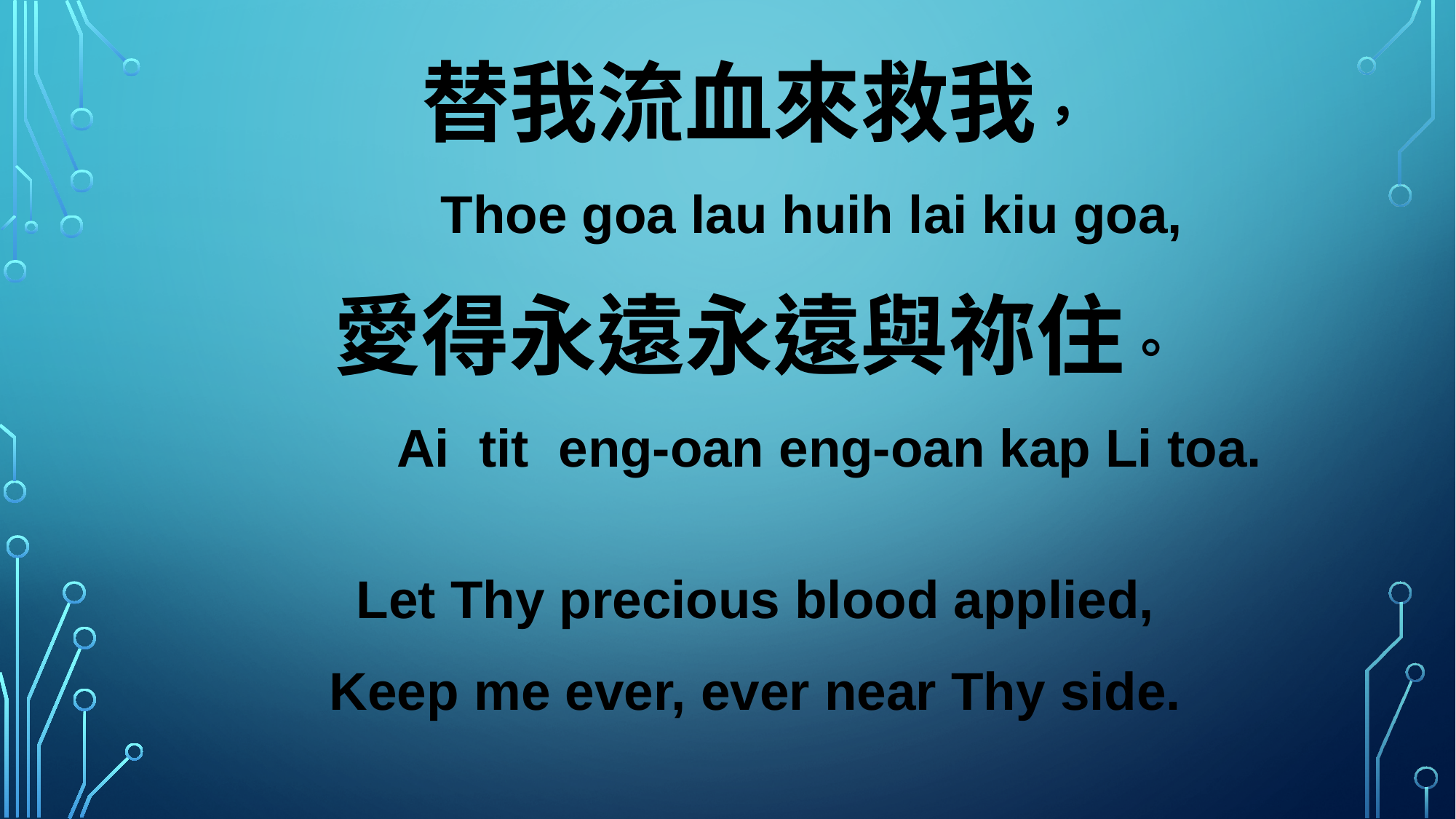

替我流血來救我，
              Thoe goa lau huih lai kiu goa,
愛得永遠永遠與祢住。
           Ai  tit  eng-oan eng-oan kap Li toa.

Let Thy precious blood applied,
Keep me ever, ever near Thy side.